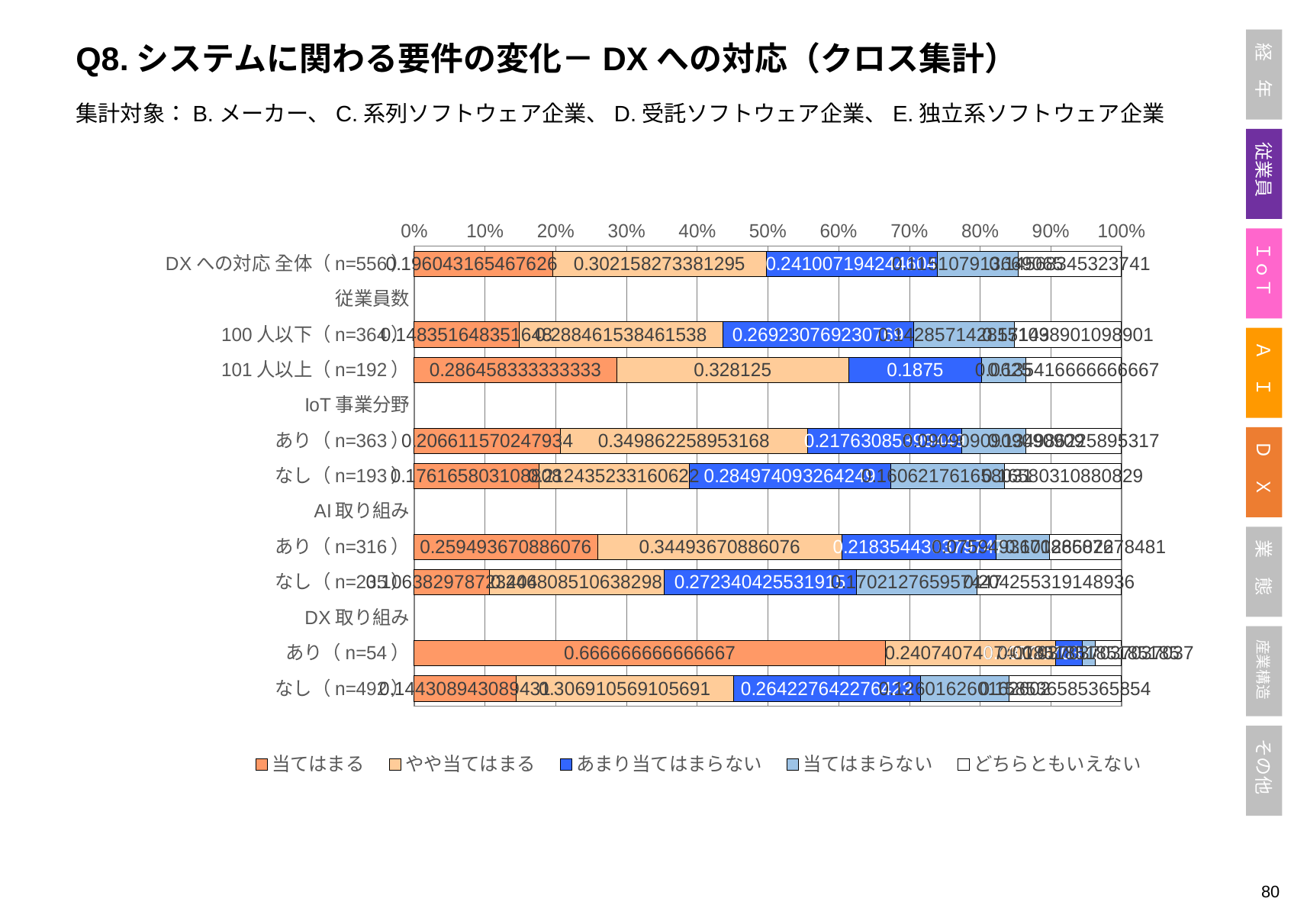

Q8.システムに関わる要件の変化－DXへの対応（クロス集計）
集計対象：B.メーカー、C.系列ソフトウェア企業、D.受託ソフトウェア企業、E.独立系ソフトウェア企業

### Chart

| Category | 当てはまる | やや当てはまる | あまり当てはまらない | 当てはまらない | どちらともいえない |
|---|---|---|---|---|---|
| DXへの対応 全体（n=556） | 0.1960431654676259 | 0.302158273381295 | 0.24100719424460432 | 0.11510791366906475 | 0.14568345323741008 |
| 従業員数 | None | None | None | None | None |
| 100人以下（n=364） | 0.14835164835164835 | 0.28846153846153844 | 0.2692307692307692 | 0.14285714285714285 | 0.1510989010989011 |
| 101人以上（n=192） | 0.2864583333333333 | 0.328125 | 0.1875 | 0.0625 | 0.13541666666666666 |
| IoT事業分野 | None | None | None | None | None |
| あり（n=363） | 0.2066115702479339 | 0.349862258953168 | 0.21763085399449036 | 0.09090909090909091 | 0.1349862258953168 |
| なし（n=193） | 0.17616580310880828 | 0.21243523316062177 | 0.2849740932642487 | 0.16062176165803108 | 0.16580310880829016 |
| AI取り組み | None | None | None | None | None |
| あり（n=316） | 0.25949367088607594 | 0.3449367088607595 | 0.21835443037974683 | 0.0759493670886076 | 0.10126582278481013 |
| なし（n=235） | 0.10638297872340426 | 0.24680851063829787 | 0.2723404255319149 | 0.1702127659574468 | 0.20425531914893616 |
| DX取り組み | None | None | None | None | None |
| あり（n=54） | 0.6666666666666666 | 0.24074074074074073 | 0.037037037037037035 | 0.018518518518518517 | 0.037037037037037035 |
| なし（n=492） | 0.1443089430894309 | 0.30691056910569103 | 0.26422764227642276 | 0.12601626016260162 | 0.15853658536585366 |
80